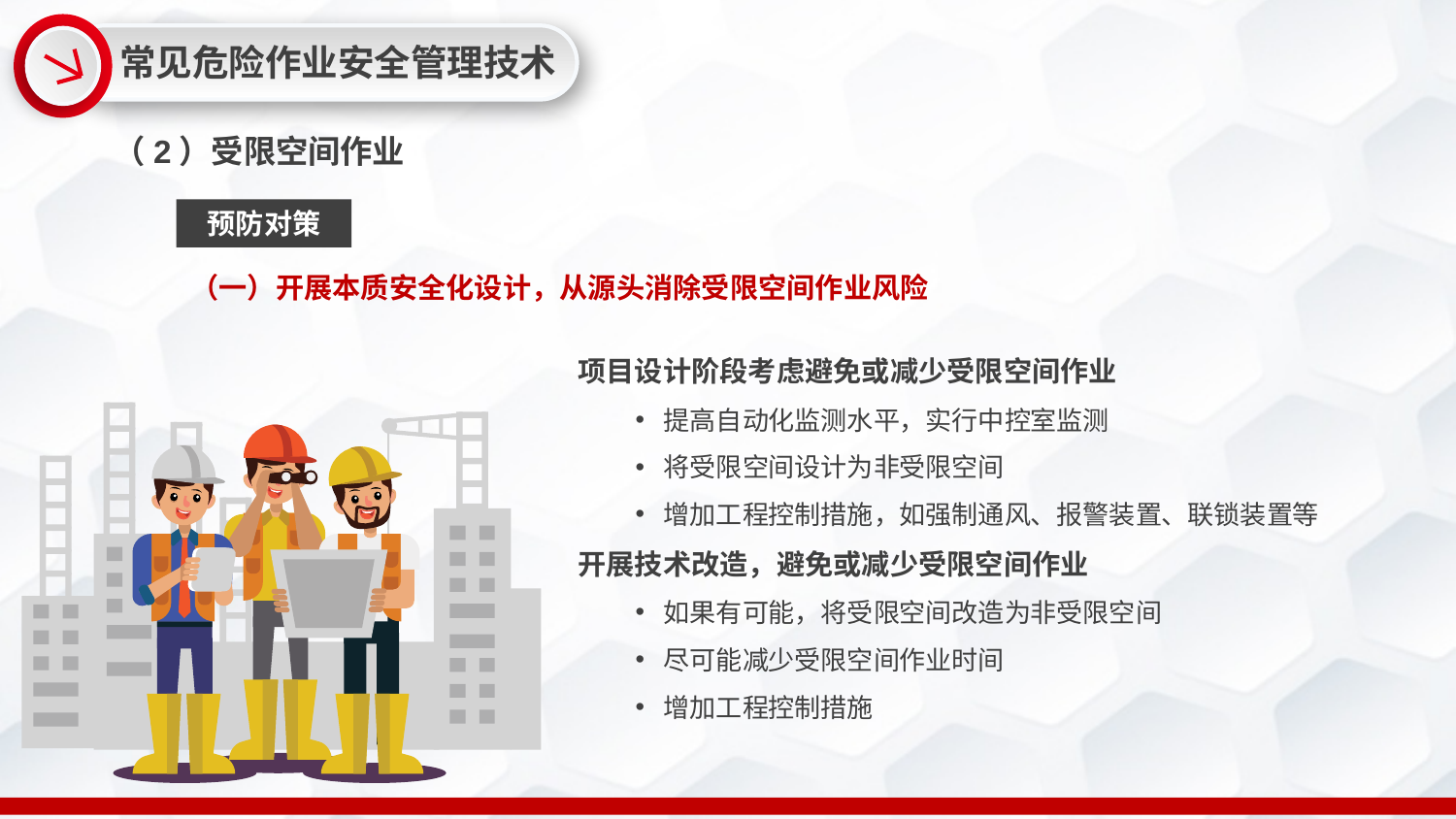

常见危险作业安全管理技术
（2）受限空间作业
预防对策
（一）开展本质安全化设计，从源头消除受限空间作业风险
项目设计阶段考虑避免或减少受限空间作业
提高自动化监测水平，实行中控室监测
将受限空间设计为非受限空间
增加工程控制措施，如强制通风、报警装置、联锁装置等
开展技术改造，避免或减少受限空间作业
如果有可能，将受限空间改造为非受限空间
尽可能减少受限空间作业时间
增加工程控制措施